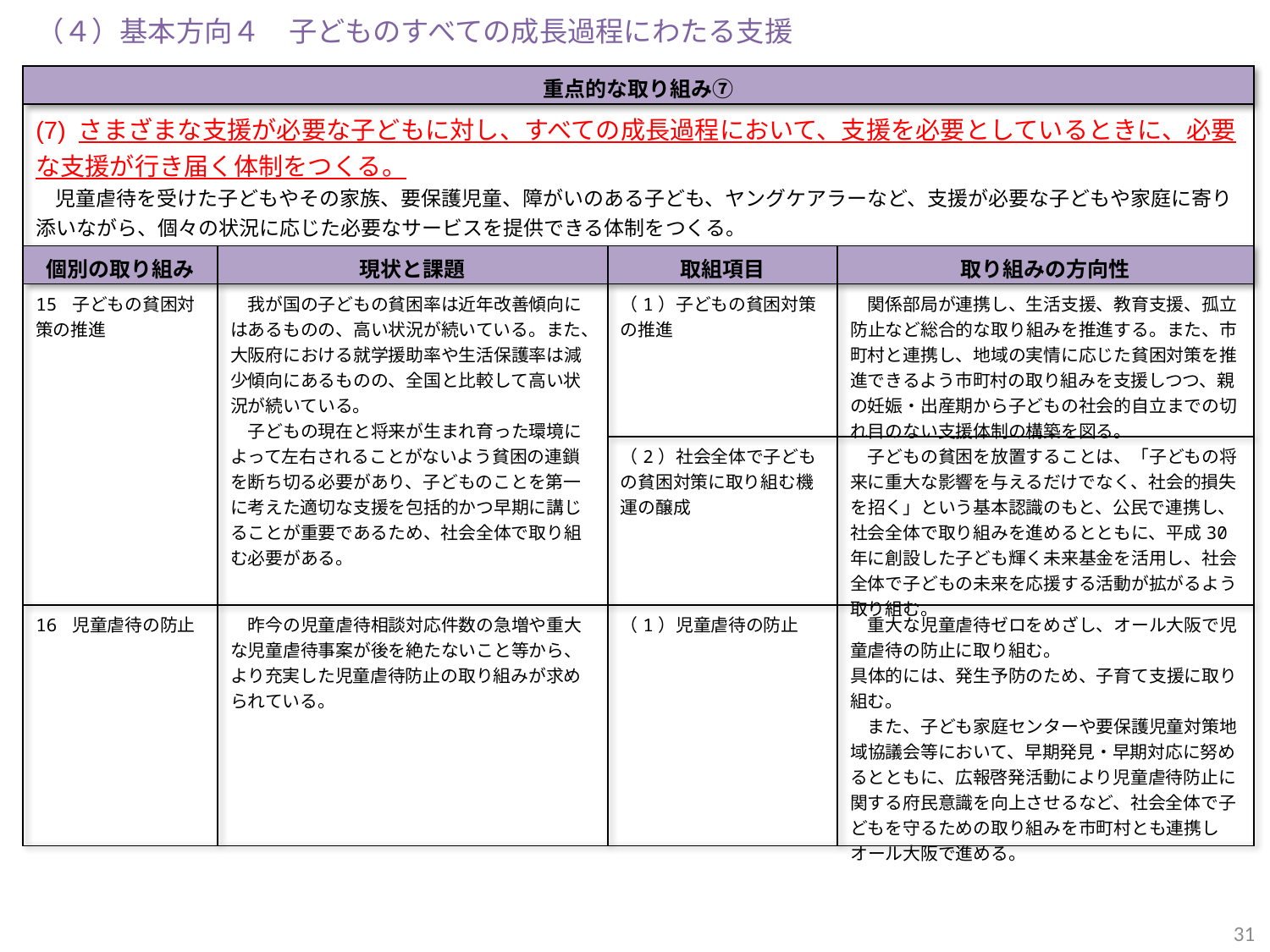

（４）基本方向４　子どものすべての成長過程にわたる支援
| 重点的な取り組み⑦ |  |  |  |
| --- | --- | --- | --- |
| (7) さまざまな支援が必要な子どもに対し、すべての成長過程において、支援を必要としているときに、必要な支援が行き届く体制をつくる。 　児童虐待を受けた子どもやその家族、要保護児童、障がいのある子ども、ヤングケアラーなど、支援が必要な子どもや家庭に寄り添いながら、個々の状況に応じた必要なサービスを提供できる体制をつくる。 |  |  |  |
| 個別の取り組み | 現状と課題 | 取組項目 | 取り組みの方向性 |
| 15 子どもの貧困対策の推進 | 我が国の子どもの貧困率は近年改善傾向にはあるものの、高い状況が続いている。また、大阪府における就学援助率や生活保護率は減少傾向にあるものの、全国と比較して高い状況が続いている。 　子どもの現在と将来が生まれ育った環境によって左右されることがないよう貧困の連鎖を断ち切る必要があり、子どものことを第一に考えた適切な支援を包括的かつ早期に講じることが重要であるため、社会全体で取り組む必要がある。 | （1）子どもの貧困対策の推進 | 関係部局が連携し、生活支援、教育支援、孤立防止など総合的な取り組みを推進する。また、市町村と連携し、地域の実情に応じた貧困対策を推進できるよう市町村の取り組みを支援しつつ、親の妊娠・出産期から子どもの社会的自立までの切れ目のない支援体制の構築を図る。 |
|  |  | （2）社会全体で子どもの貧困対策に取り組む機運の醸成 | 子どもの貧困を放置することは、「子どもの将来に重大な影響を与えるだけでなく、社会的損失を招く」という基本認識のもと、公民で連携し、社会全体で取り組みを進めるとともに、平成30年に創設した子ども輝く未来基金を活用し、社会全体で子どもの未来を応援する活動が拡がるよう取り組む。 |
| 16 児童虐待の防止 | 昨今の児童虐待相談対応件数の急増や重大な児童虐待事案が後を絶たないこと等から、より充実した児童虐待防止の取り組みが求められている。 | （1）児童虐待の防止 | 重大な児童虐待ゼロをめざし、オール大阪で児童虐待の防止に取り組む。 具体的には、発生予防のため、子育て支援に取り組む。 　また、子ども家庭センターや要保護児童対策地域協議会等において、早期発見・早期対応に努めるとともに、広報啓発活動により児童虐待防止に関する府民意識を向上させるなど、社会全体で子どもを守るための取り組みを市町村とも連携しオール大阪で進める。 |
31